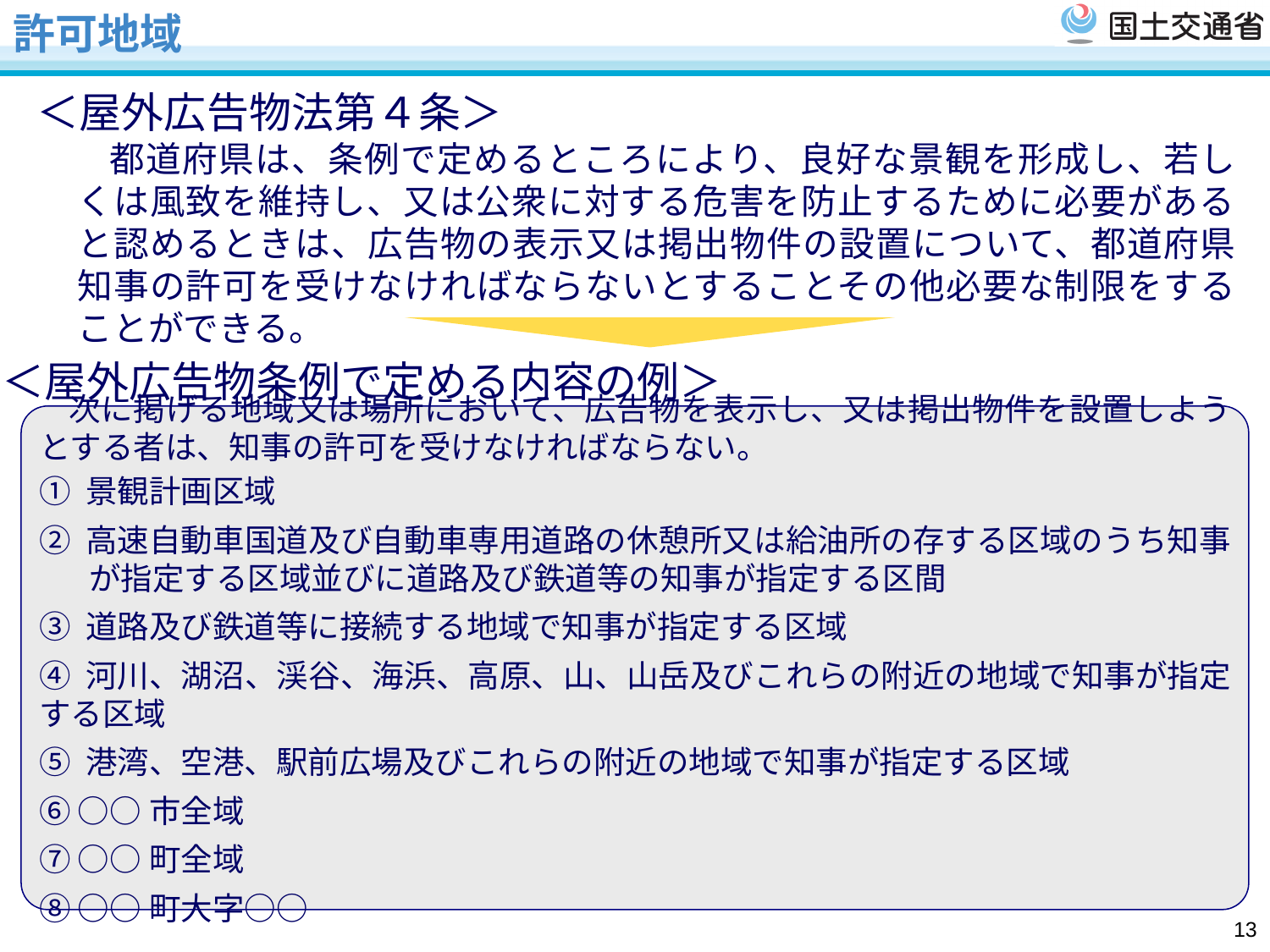

# 許可地域
＜屋外広告物法第４条＞
都道府県は、条例で定めるところにより、良好な景観を形成し、若しくは風致を維持し、又は公衆に対する危害を防止するために必要があると認めるときは、広告物の表示又は掲出物件の設置について、都道府県知事の許可を受けなければならないとすることその他必要な制限をすることができる。

＜屋外広告物条例で定める内容の例＞
次に掲げる地域又は場所において、広告物を表示し、又は掲出物件を設置しようとする者は、知事の許可を受けなければならない。
① 景観計画区域
② 高速自動車国道及び自動車専用道路の休憩所又は給油所の存する区域のうち知事が指定する区域並びに道路及び鉄道等の知事が指定する区間
③ 道路及び鉄道等に接続する地域で知事が指定する区域
④ 河川、湖沼、渓谷、海浜、高原、山、山岳及びこれらの附近の地域で知事が指定する区域
⑤ 港湾、空港、駅前広場及びこれらの附近の地域で知事が指定する区域
⑥ ○○市全域
⑦ ○○町全域
⑧ ○○町大字○○
13